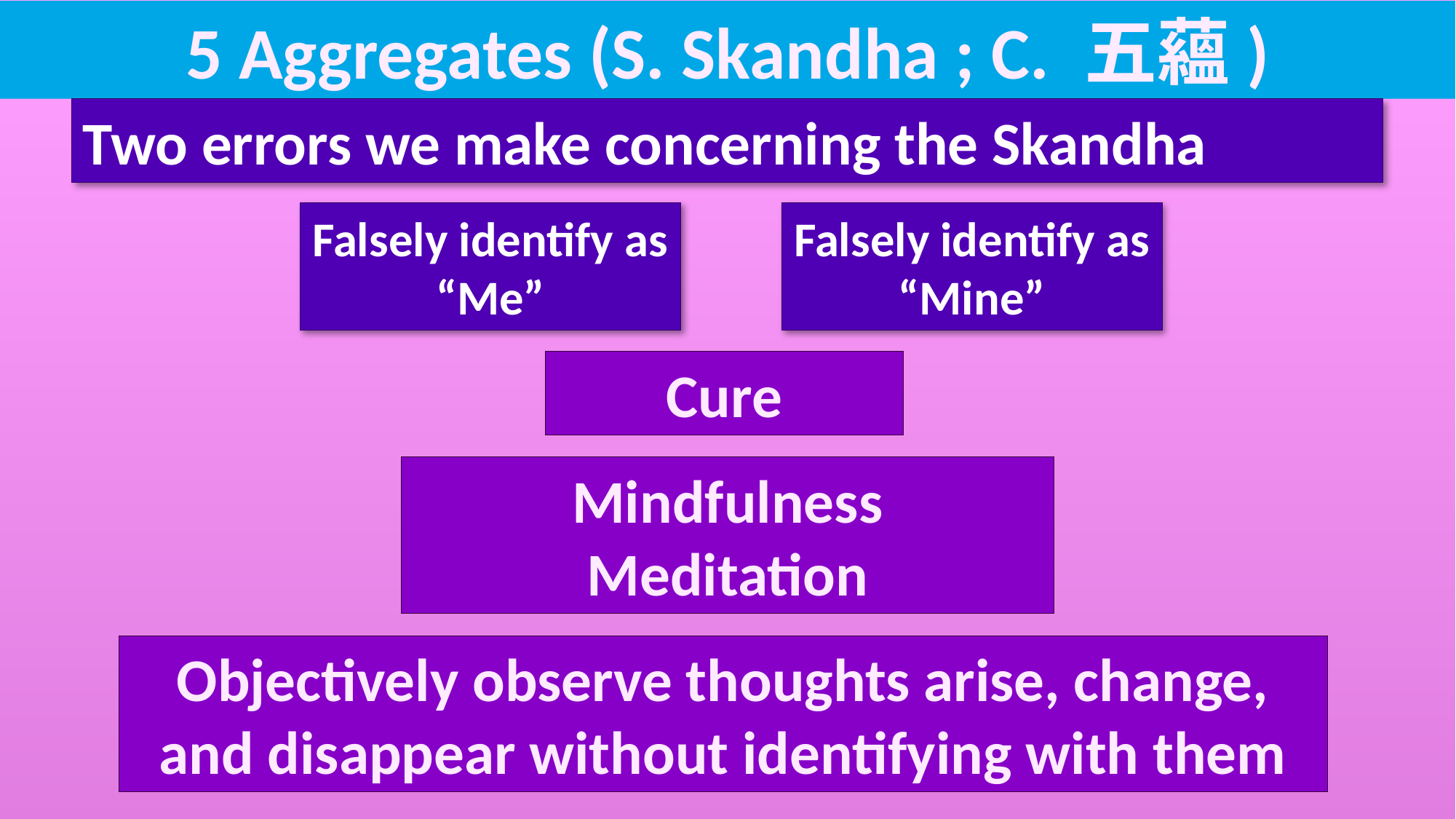

5 Aggregates (S. Skandha ; C. 五蘊)
Two errors we make concerning the Skandha
Falsely identify as “Me”
Falsely identify as “Mine”
Cure
Mindfulness
Meditation
Objectively observe thoughts arise, change, and disappear without identifying with them